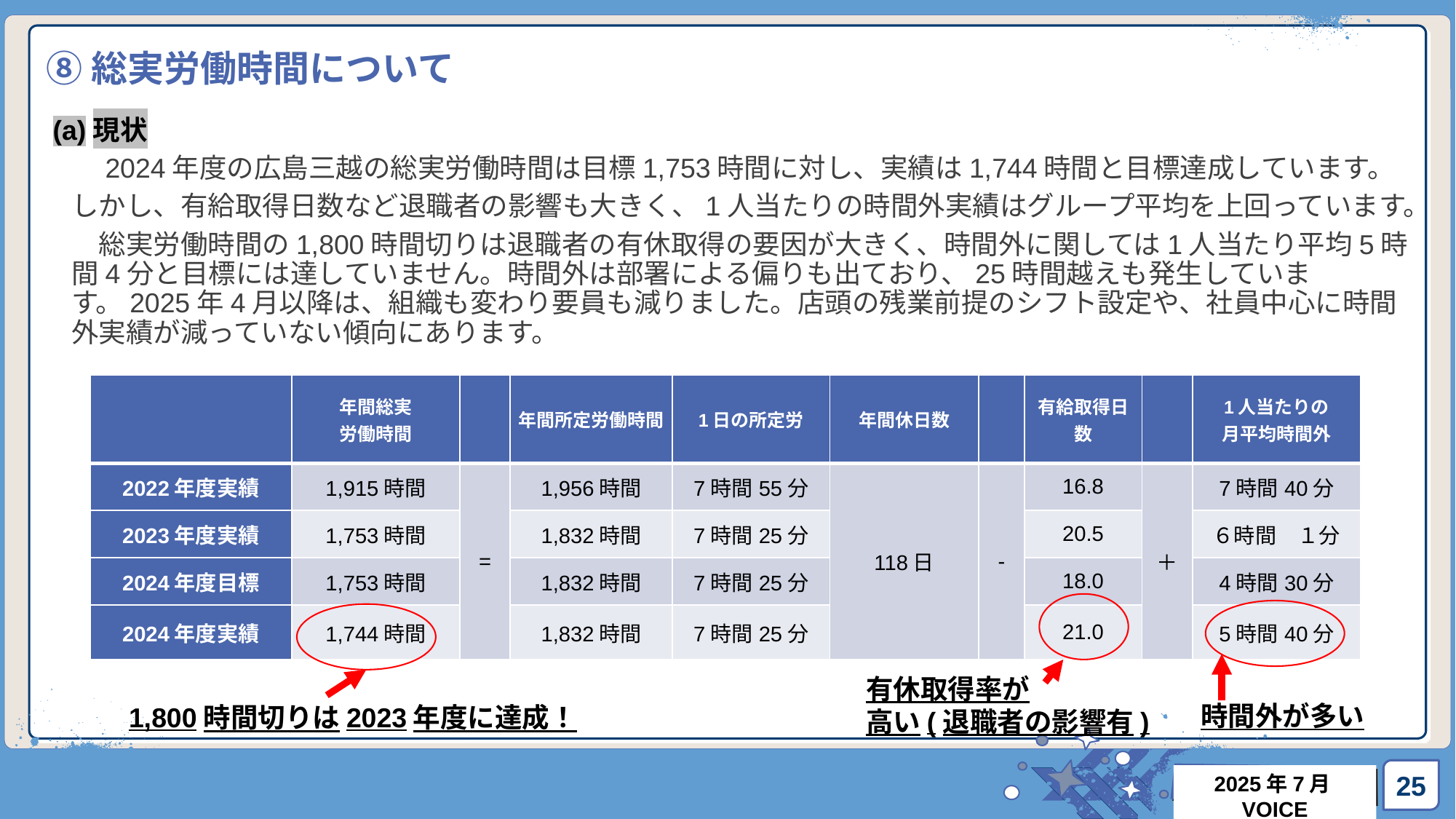

# ⑧総実労働時間について
(a)現状
　2024年度の広島三越の総実労働時間は目標1,753時間に対し、実績は1,744時間と目標達成しています。
しかし、有給取得日数など退職者の影響も大きく、1人当たりの時間外実績はグループ平均を上回っています。
　総実労働時間の1,800時間切りは退職者の有休取得の要因が大きく、時間外に関しては1人当たり平均5時間4分と目標には達していません。時間外は部署による偏りも出ており、25時間越えも発生しています。2025年4月以降は、組織も変わり要員も減りました。店頭の残業前提のシフト設定や、社員中心に時間外実績が減っていない傾向にあります。

|  | 年間総実 労働時間 |  | 年間所定労働時間 | 1日の所定労 | 年間休日数 |  | 有給取得日数 |  | 1人当たりの 月平均時間外 |
| --- | --- | --- | --- | --- | --- | --- | --- | --- | --- |
| 2022年度実績 | 1,915時間 | = | 1,956時間 | 7時間55分 | 118日 | - | 16.8 | ＋ | 7時間40分 |
| 2023年度実績 | 1,753時間 |  | 1,832時間 | 7時間25分 |  |  | 20.5 |  | ６時間　１分 |
| 2024年度目標 | 1,753時間 |  | 1,832時間 | 7時間25分 |  |  | 18.0 |  | 4時間30分 |
| 2024年度実績 | 1,744時間 |  | 1,832時間 | 7時間25分 |  |  | 21.0 |  | 5時間40分 |

有休取得率が
高い(退職者の影響有)
時間外が多い
1,800時間切りは2023年度に達成！
25
2025年7月VOICE